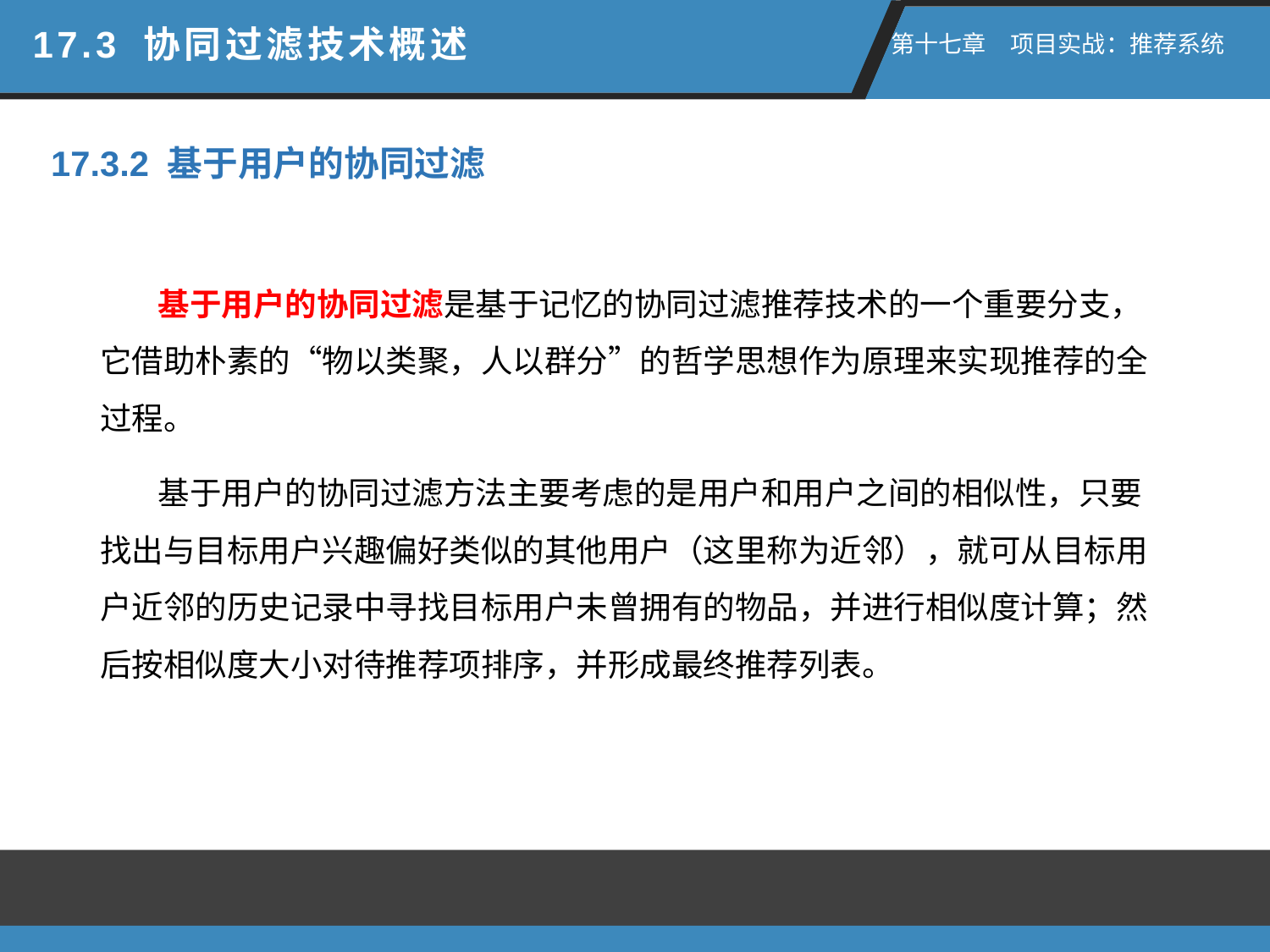

17.3 协同过滤技术概述
  第十七章　项目实战：推荐系统
17.3.2 基于用户的协同过滤
       基于用户的协同过滤是基于记忆的协同过滤推荐技术的一个重要分支，它借助朴素的“物以类聚，人以群分”的哲学思想作为原理来实现推荐的全过程。
       基于用户的协同过滤方法主要考虑的是用户和用户之间的相似性，只要找出与目标用户兴趣偏好类似的其他用户（这里称为近邻），就可从目标用户近邻的历史记录中寻找目标用户未曾拥有的物品，并进行相似度计算；然后按相似度大小对待推荐项排序，并形成最终推荐列表。